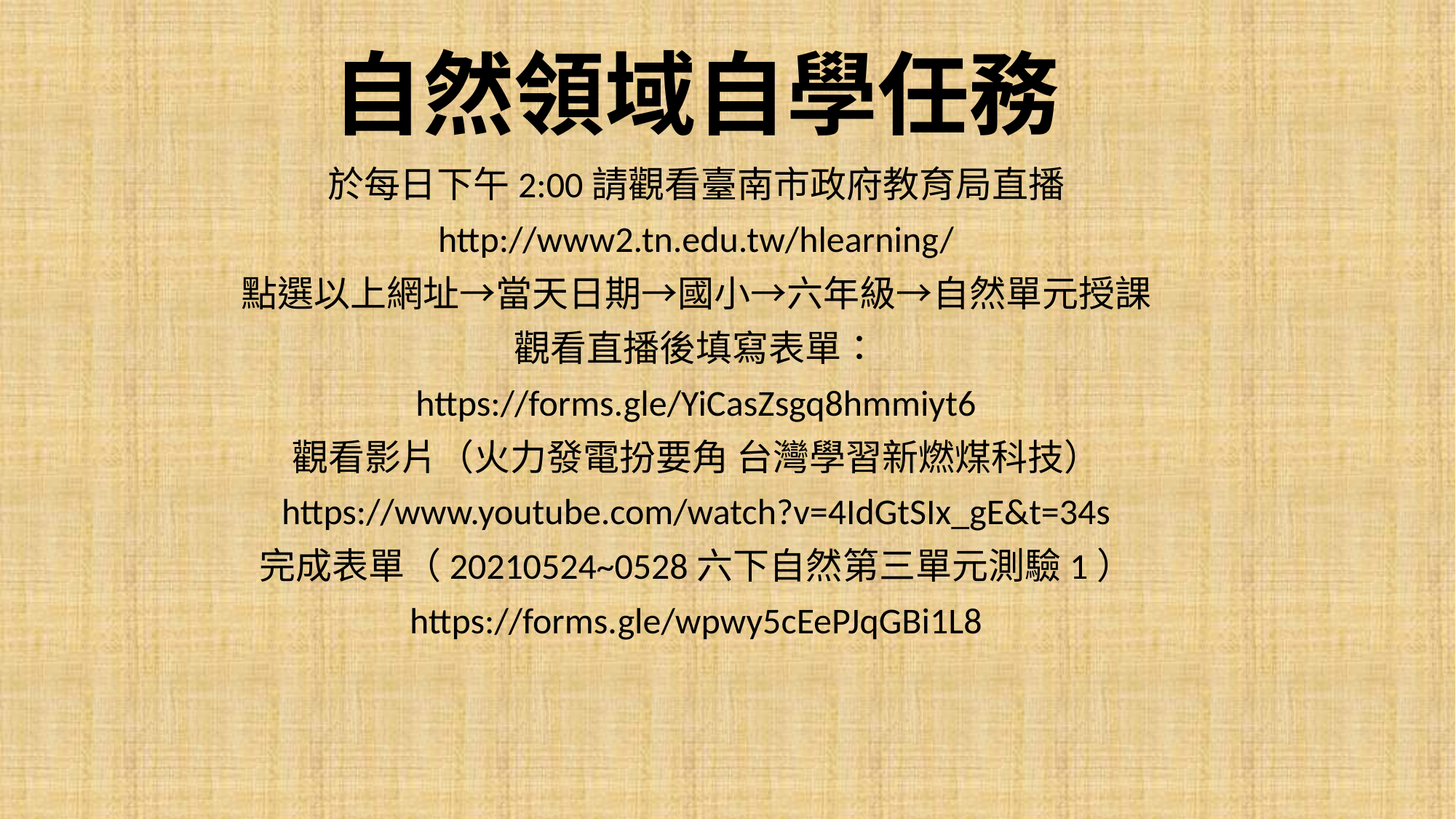

# 自然領域自學任務
於每日下午2:00請觀看臺南市政府教育局直播
http://www2.tn.edu.tw/hlearning/
點選以上網址→當天日期→國小→六年級→自然單元授課
觀看直播後填寫表單：
https://forms.gle/YiCasZsgq8hmmiyt6
觀看影片（火力發電扮要角 台灣學習新燃煤科技）
https://www.youtube.com/watch?v=4IdGtSIx_gE&t=34s
完成表單（20210524~0528六下自然第三單元測驗1）
https://forms.gle/wpwy5cEePJqGBi1L8